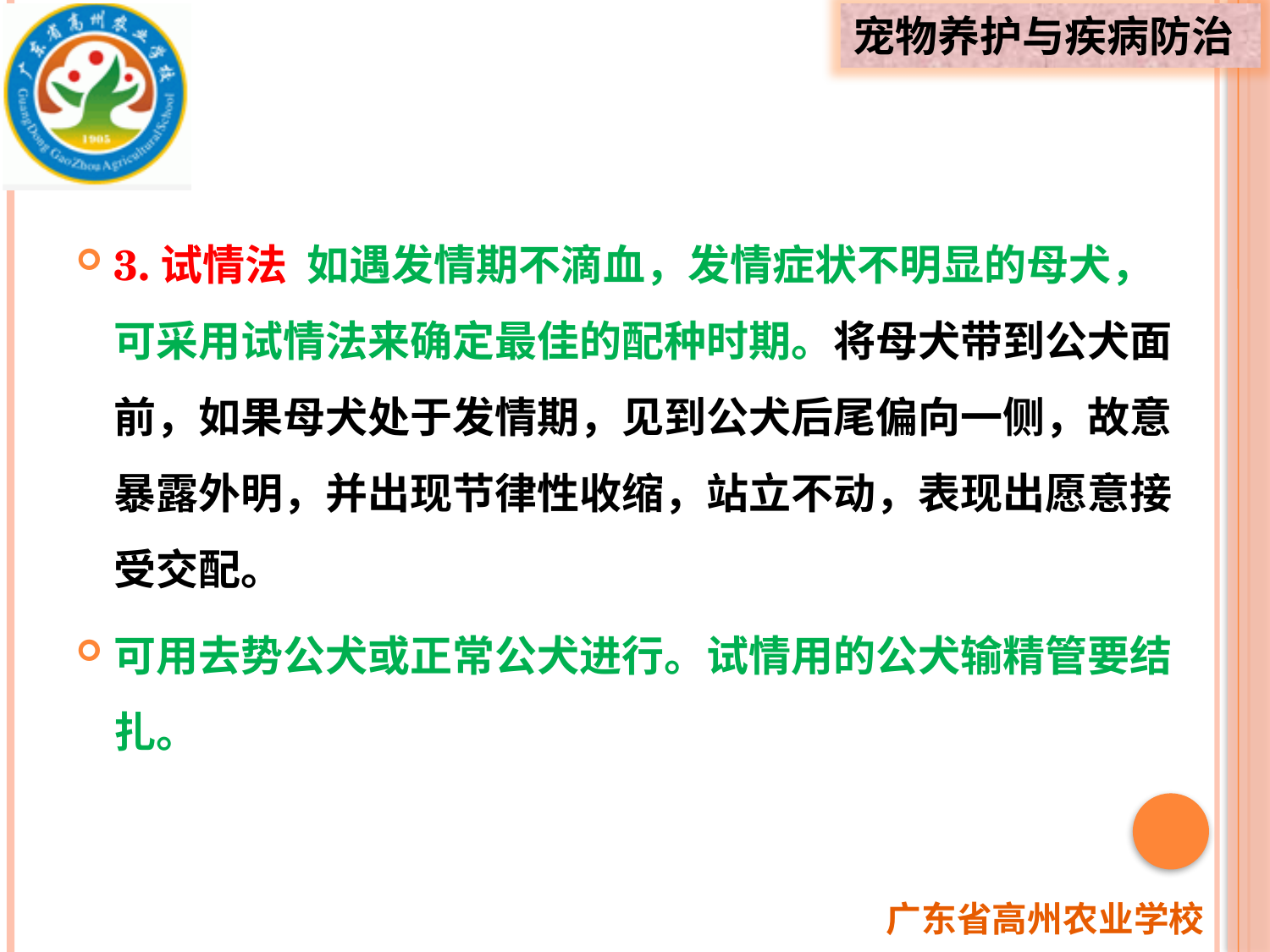

3.试情法  如遇发情期不滴血，发情症状不明显的母犬，可采用试情法来确定最佳的配种时期。将母犬带到公犬面前，如果母犬处于发情期，见到公犬后尾偏向一侧，故意暴露外明，并出现节律性收缩，站立不动，表现出愿意接受交配。
可用去势公犬或正常公犬进行。试情用的公犬输精管要结扎。